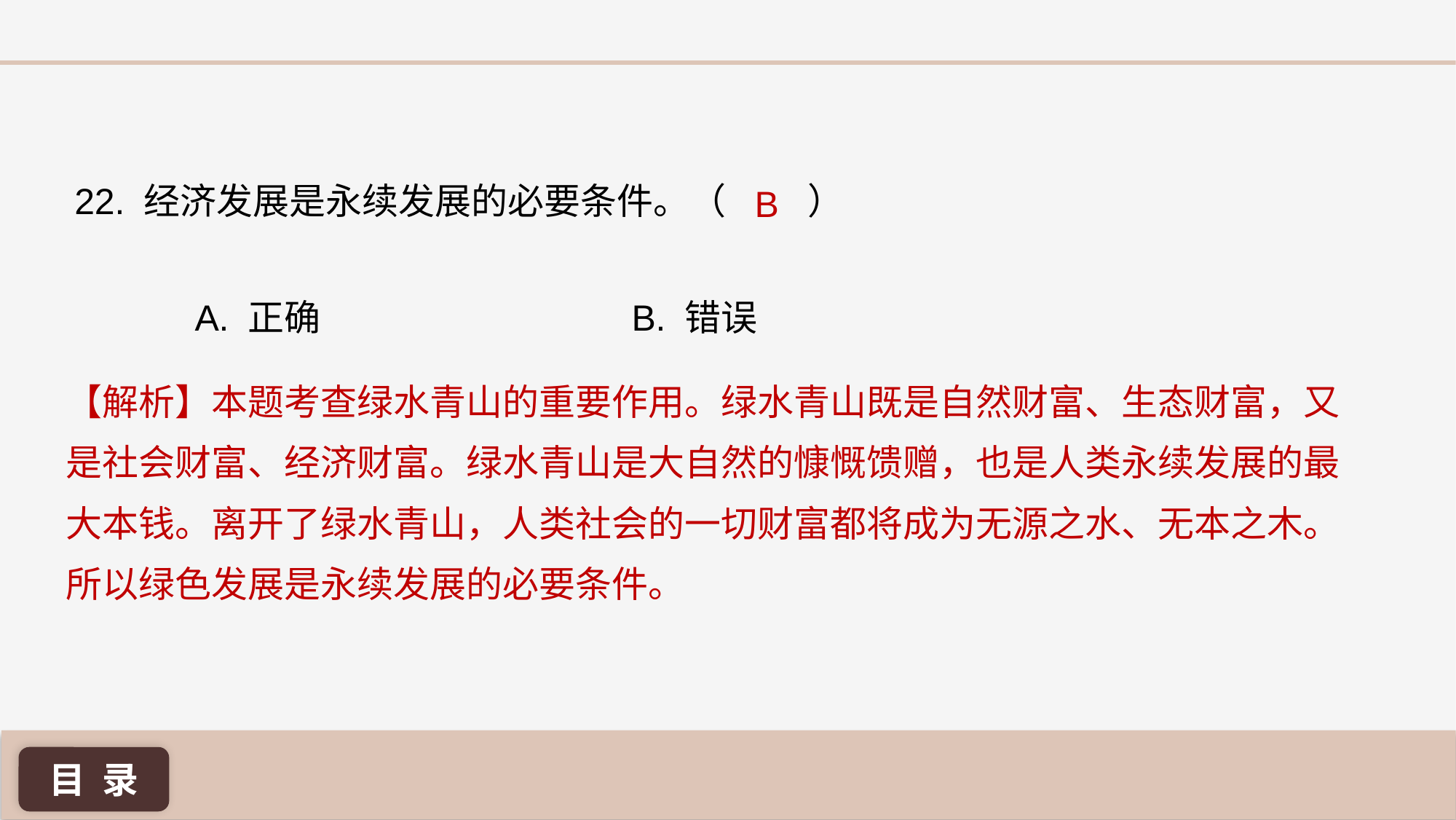

22. 经济发展是永续发展的必要条件。（          ）
B
A. 正确 			B. 错误
【解析】本题考查绿水青山的重要作用。绿水青山既是自然财富、生态财富，又是社会财富、经济财富。绿水青山是大自然的慷慨馈赠，也是人类永续发展的最大本钱。离开了绿水青山，人类社会的一切财富都将成为无源之水、无本之木。所以绿色发展是永续发展的必要条件。